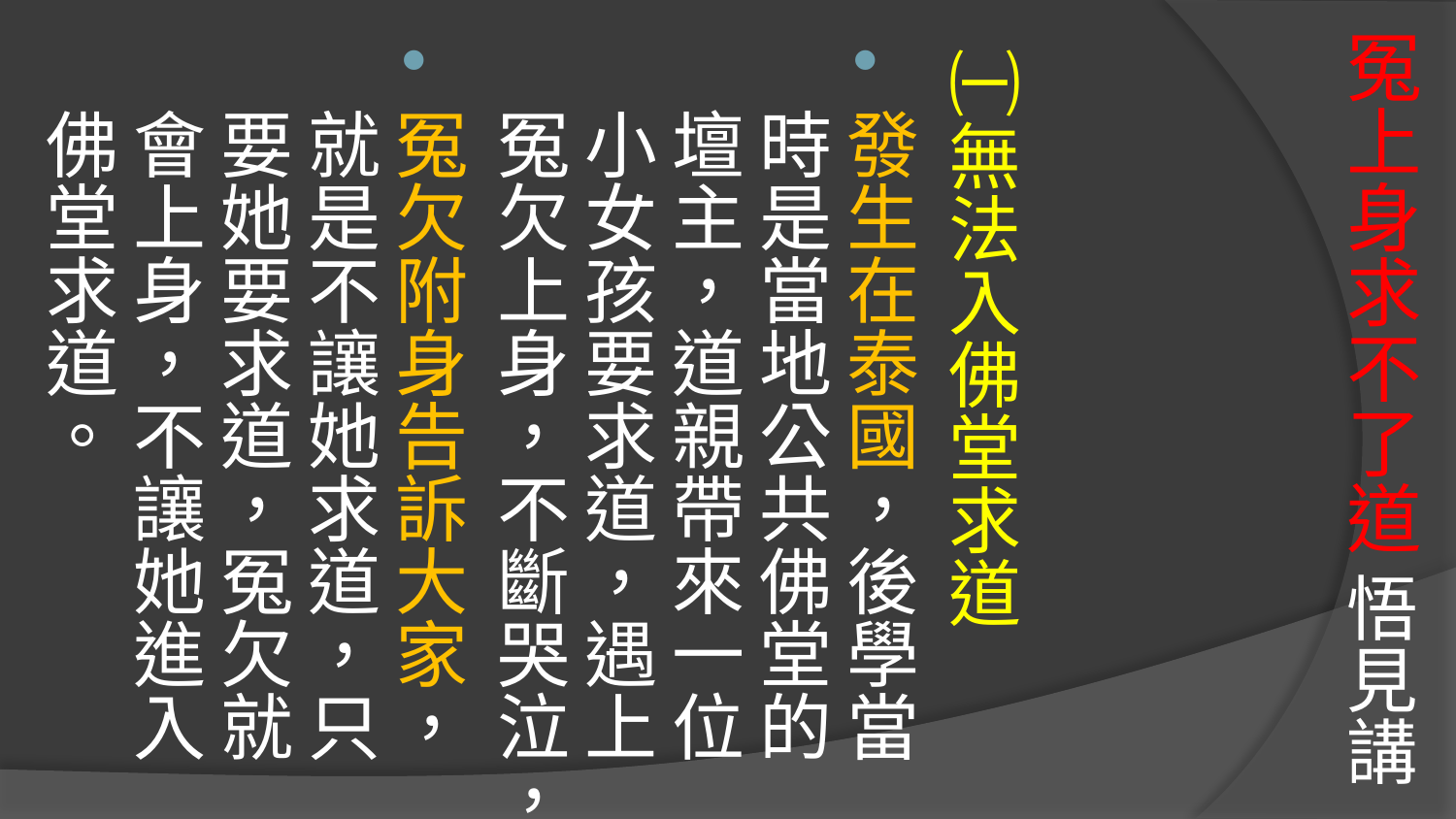

# 冤上身求不了道 悟見講
㈠無法入佛堂求道
發生在泰國，後學當時是當地公共佛堂的壇主，道親帶來一位小女孩要求道，遇上冤欠上身，不斷哭泣，
冤欠附身告訴大家，就是不讓她求道，只要她要求道，冤欠就會上身，不讓她進入佛堂求道。